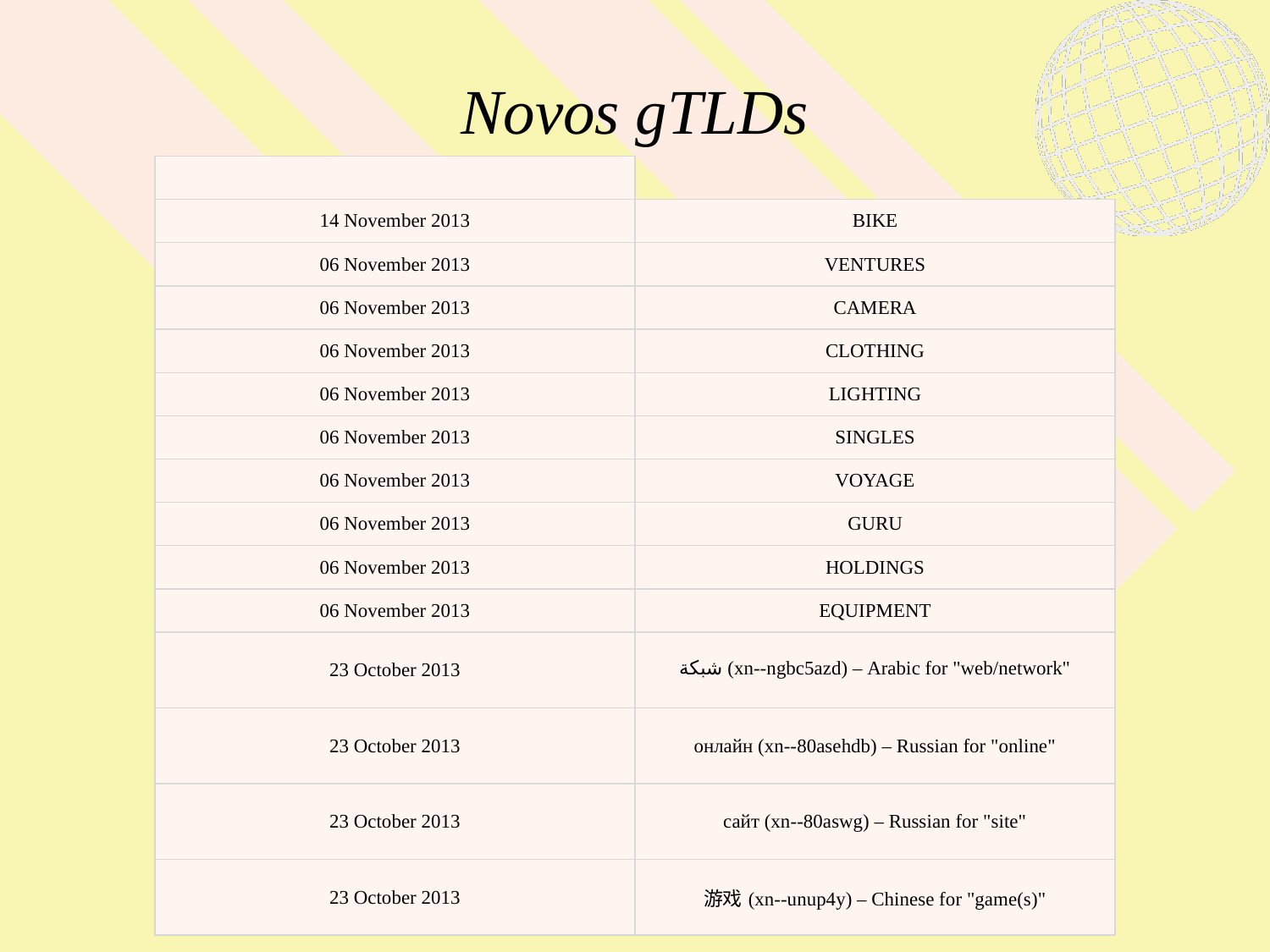

# Novos gTLDs
|  |  |
| --- | --- |
| 14 November 2013 | bike |
| 06 November 2013 | VENTURES |
| 06 November 2013 | CAMERA |
| 06 November 2013 | CLOTHING |
| 06 November 2013 | LIGHTING |
| 06 November 2013 | SINGLES |
| 06 November 2013 | VOYAGE |
| 06 November 2013 | GURU |
| 06 November 2013 | HOLDINGS |
| 06 November 2013 | EQUIPMENT |
| 23 October 2013 | شبكة (xn--ngbc5azd) – Arabic for "web/network" |
| 23 October 2013 | онлайн (xn--80asehdb) – Russian for "online" |
| 23 October 2013 | сайт (xn--80aswg) – Russian for "site" |
| 23 October 2013 | 游戏(xn--unup4y) – Chinese for "game(s)" |